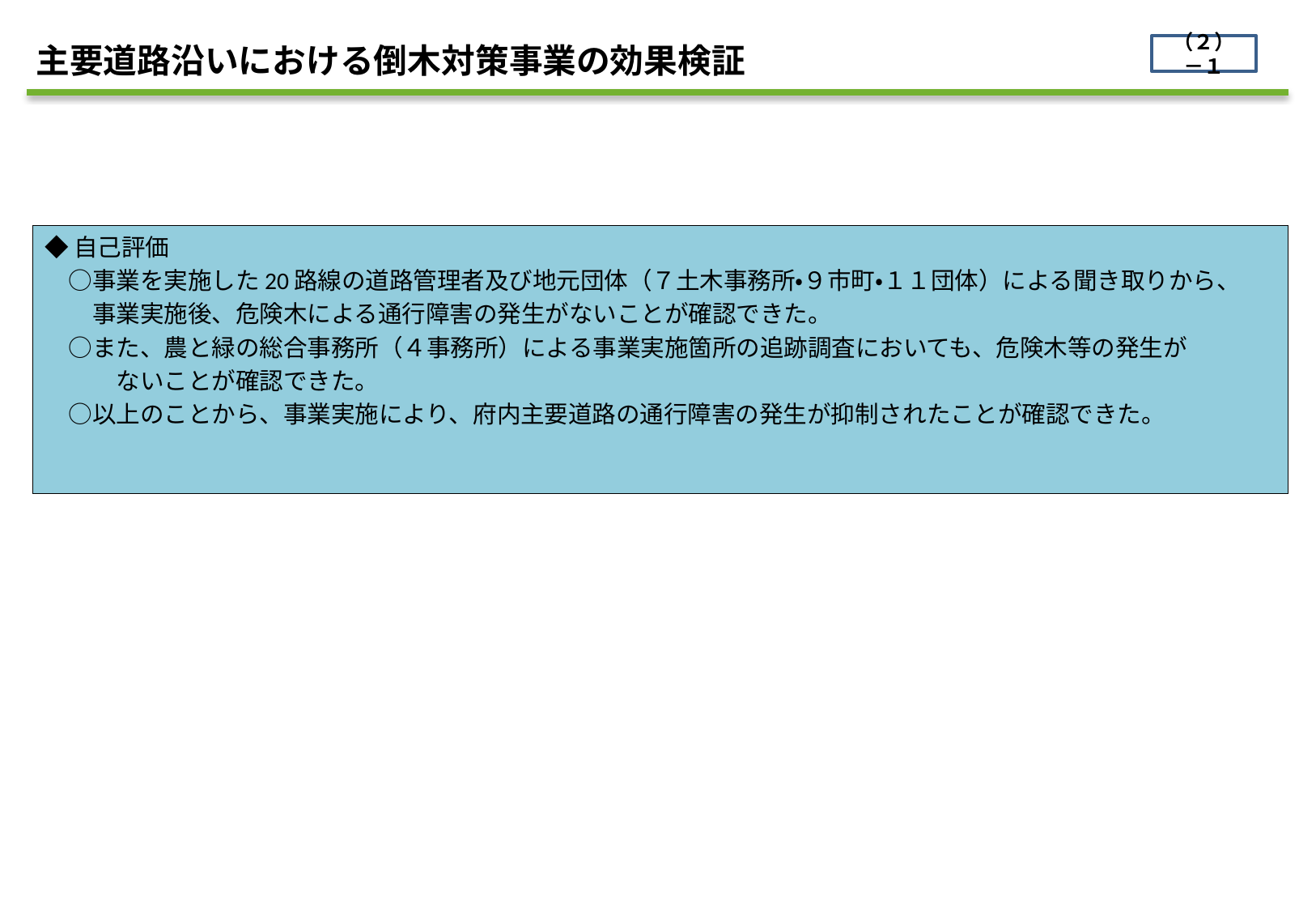

主要道路沿いにおける倒木対策事業の効果検証
（２）－１
◆自己評価
　○事業を実施した20路線の道路管理者及び地元団体（７土木事務所・９市町・１１団体）による聞き取りから、
　　事業実施後、危険木による通行障害の発生がないことが確認できた。
　○また、農と緑の総合事務所（４事務所）による事業実施箇所の追跡調査においても、危険木等の発生が
　　　ないことが確認できた。
　○以上のことから、事業実施により、府内主要道路の通行障害の発生が抑制されたことが確認できた。